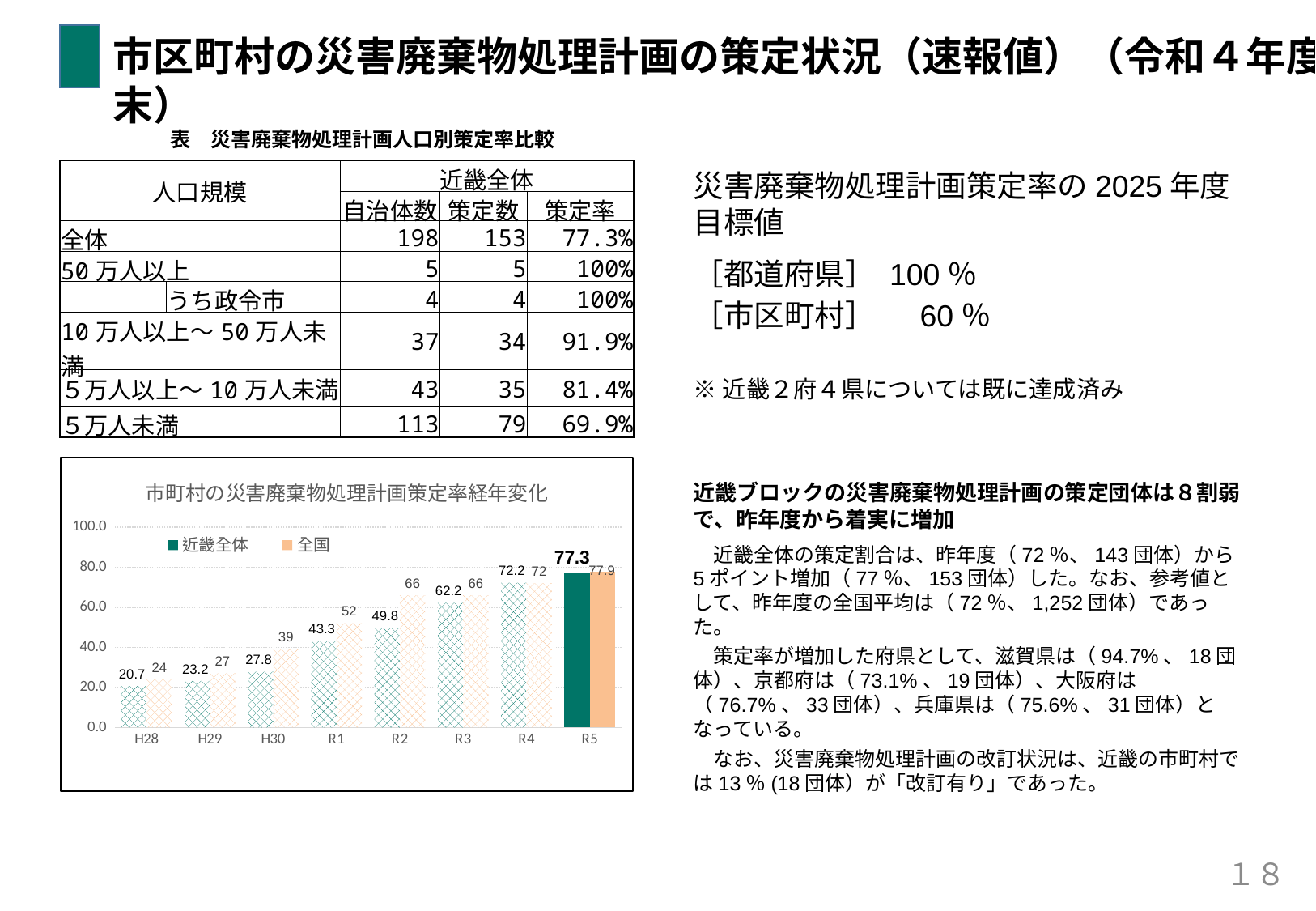

市区町村の災害廃棄物処理計画の策定状況（速報値）（令和４年度末）
表　災害廃棄物処理計画人口別策定率比較
| 人口規模 |  | 近畿全体 |  |  |
| --- | --- | --- | --- | --- |
|  |  | 自治体数 | 策定数 | 策定率 |
| 全体 |  | 198 | 153 | 77.3% |
| 50万人以上 |  | 5 | 5 | 100% |
|  | うち政令市 | 4 | 4 | 100% |
| 10万人以上～50万人未満 |  | 37 | 34 | 91.9% |
| ５万人以上～10万人未満 |  | 43 | 35 | 81.4% |
| ５万人未満 |  | 113 | 79 | 69.9% |
災害廃棄物処理計画策定率の2025年度目標値
［都道府県］ 100％
［市区町村］　 60％

※近畿２府４県については既に達成済み

### Chart: 市町村の災害廃棄物処理計画策定率経年変化

| Category | 近畿全体 | 全国 |
|---|---|---|
| H28 | 20.7 | 24.0 |
| H29 | 23.2 | 27.0 |
| H30 | 27.8 | 39.0 |
| R1 | 43.3 | 52.0 |
| R2 | 49.8 | 66.0 |
| R3 | 62.2 | 66.0 |
| R4 | 72.2 | 72.0 |
| R5 | 77.3 | 77.9 |
近畿ブロックの災害廃棄物処理計画の策定団体は８割弱で、昨年度から着実に増加
　近畿全体の策定割合は、昨年度（72％、143団体）から5ポイント増加（77％、153団体）した。なお、参考値として、昨年度の全国平均は（72％、1,252団体）であった。
　策定率が増加した府県として、滋賀県は（94.7%、18団体）、京都府は（73.1%、19団体）、大阪府は（76.7%、33団体）、兵庫県は（75.6%、31団体）となっている。
　なお、災害廃棄物処理計画の改訂状況は、近畿の市町村では13％(18団体）が「改訂有り」であった。
１８